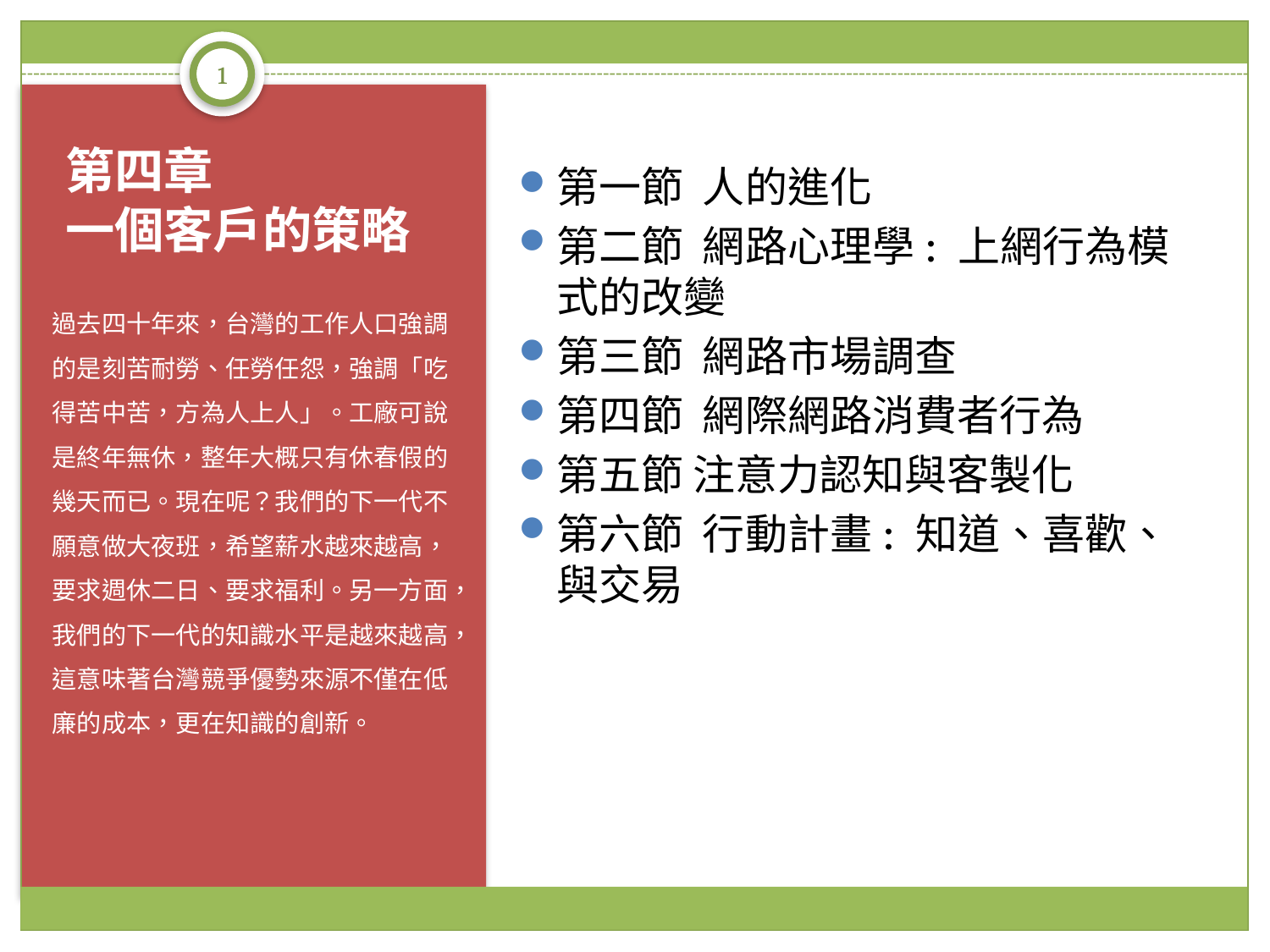

1

第一節  人的進化
第二節  網路心理學: 上網行為模式的改變
第三節  網路市場調查
第四節  網際網路消費者行為
第五節 注意力認知與客製化
第六節  行動計畫: 知道、喜歡、與交易

# 第四章 一個客戶的策略
過去四十年來，台灣的工作人口強調的是刻苦耐勞、任勞任怨，強調「吃得苦中苦，方為人上人」。工廠可說是終年無休，整年大概只有休春假的幾天而已。現在呢？我們的下一代不願意做大夜班，希望薪水越來越高，要求週休二日、要求福利。另一方面，我們的下一代的知識水平是越來越高，這意味著台灣競爭優勢來源不僅在低廉的成本，更在知識的創新。